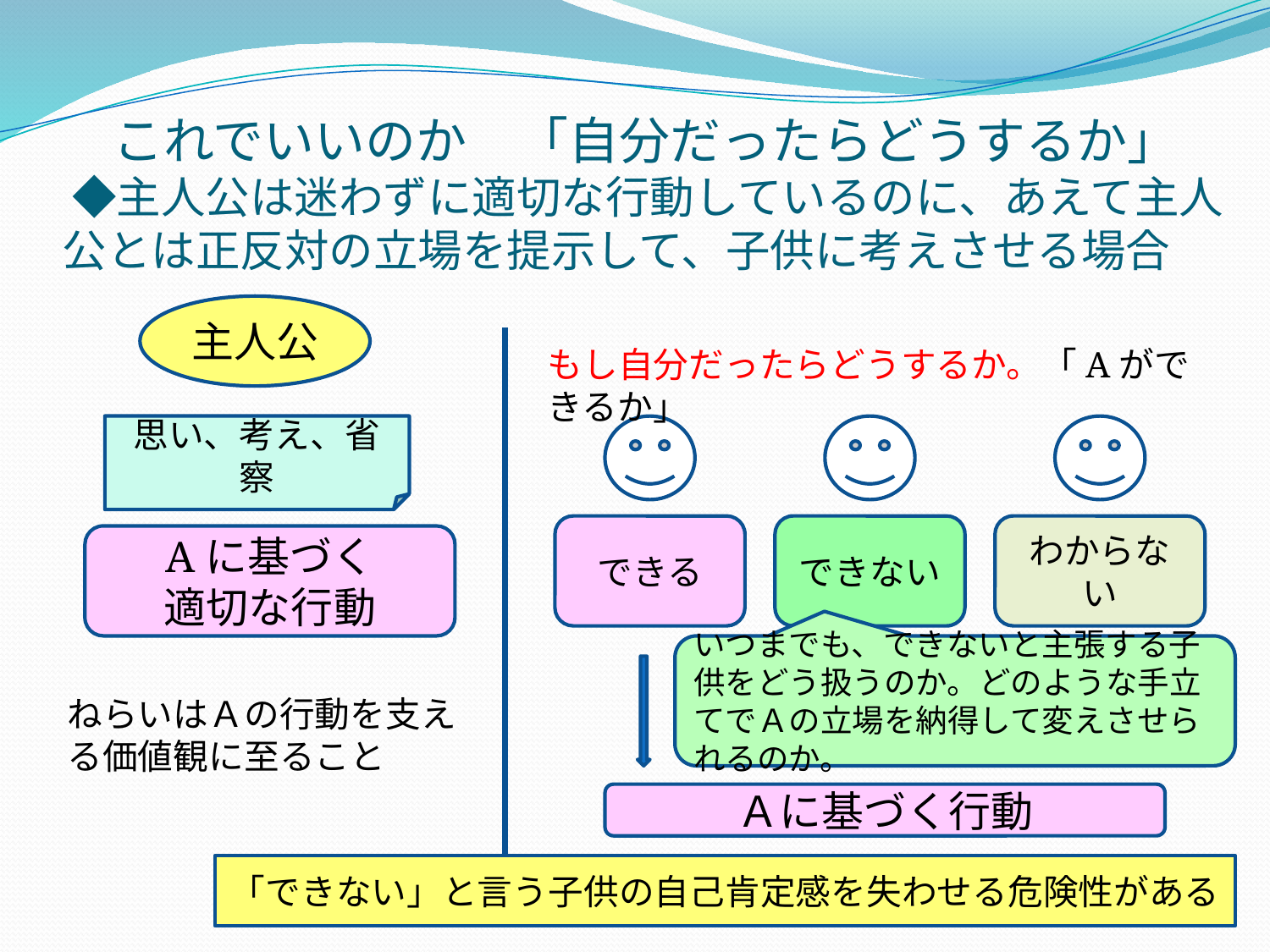

# これでいいのか　「自分だったらどうするか」 ◆主人公は迷わずに適切な行動しているのに、あえて主人公とは正反対の立場を提示して、子供に考えさせる場合

主人公
もし自分だったらどうするか。「Aができるか」
思い、考え、省察

できる
できない
わからない
Aに基づく
適切な行動
いつまでも、できないと主張する子供をどう扱うのか。どのような手立てでＡの立場を納得して変えさせられるのか。

ねらいはＡの行動を支える価値観に至ること
Ａに基づく行動
「できない」と言う子供の自己肯定感を失わせる危険性がある